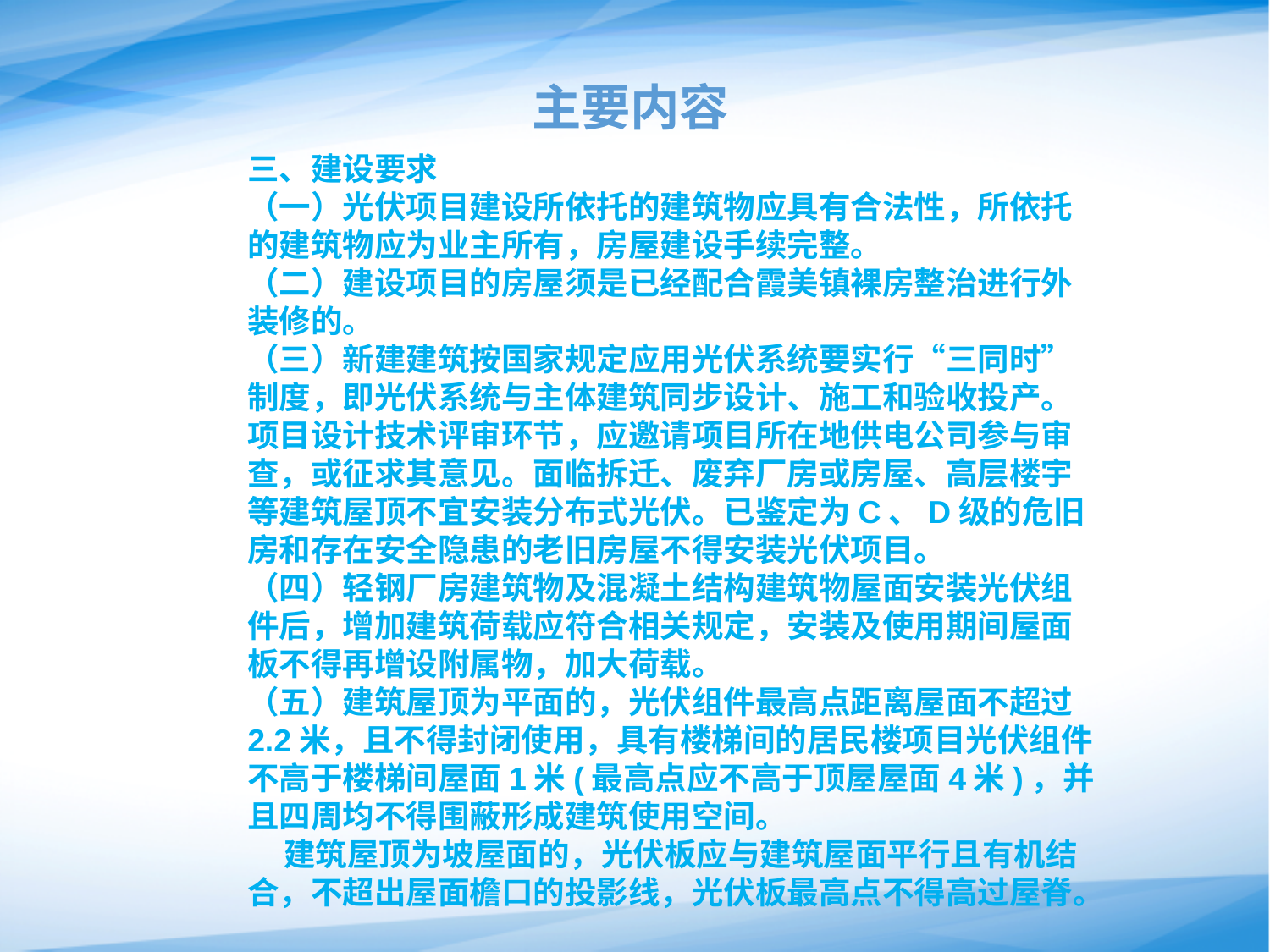

# 主要内容
三、建设要求
（一）光伏项目建设所依托的建筑物应具有合法性，所依托的建筑物应为业主所有，房屋建设手续完整。
（二）建设项目的房屋须是已经配合霞美镇裸房整治进行外装修的。
（三）新建建筑按国家规定应用光伏系统要实行“三同时”制度，即光伏系统与主体建筑同步设计、施工和验收投产。项目设计技术评审环节，应邀请项目所在地供电公司参与审查，或征求其意见。面临拆迁、废弃厂房或房屋、高层楼宇等建筑屋顶不宜安装分布式光伏。已鉴定为C、D级的危旧房和存在安全隐患的老旧房屋不得安装光伏项目。
（四）轻钢厂房建筑物及混凝土结构建筑物屋面安装光伏组件后，增加建筑荷载应符合相关规定，安装及使用期间屋面板不得再增设附属物，加大荷载。
（五）建筑屋顶为平面的，光伏组件最高点距离屋面不超过2.2米，且不得封闭使用，具有楼梯间的居民楼项目光伏组件不高于楼梯间屋面1米(最高点应不高于顶屋屋面4米)，并且四周均不得围蔽形成建筑使用空间。
    建筑屋顶为坡屋面的，光伏板应与建筑屋面平行且有机结合，不超出屋面檐口的投影线，光伏板最高点不得高过屋脊。